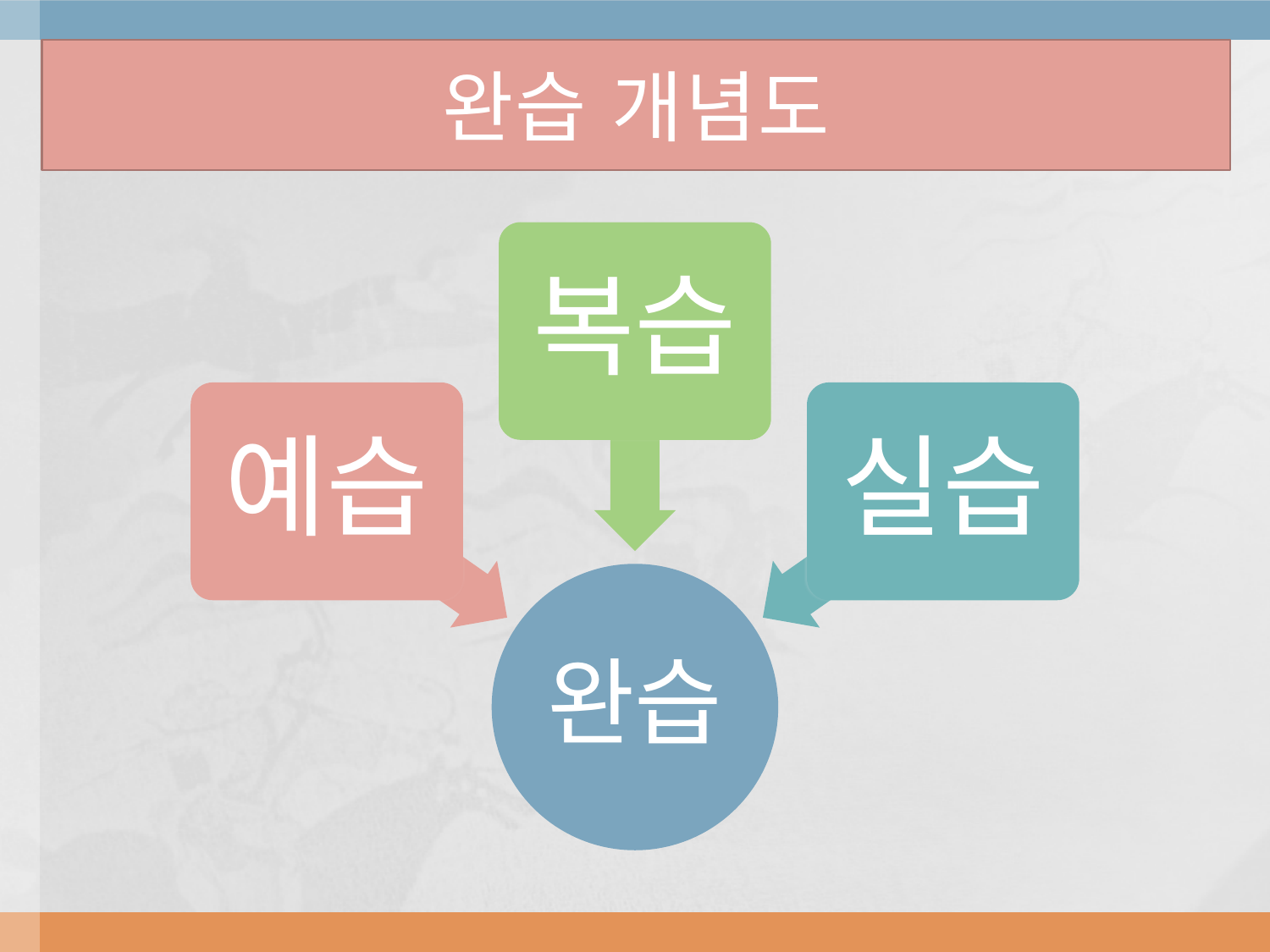

# 완습 개념도
완습
예습
복습
실습